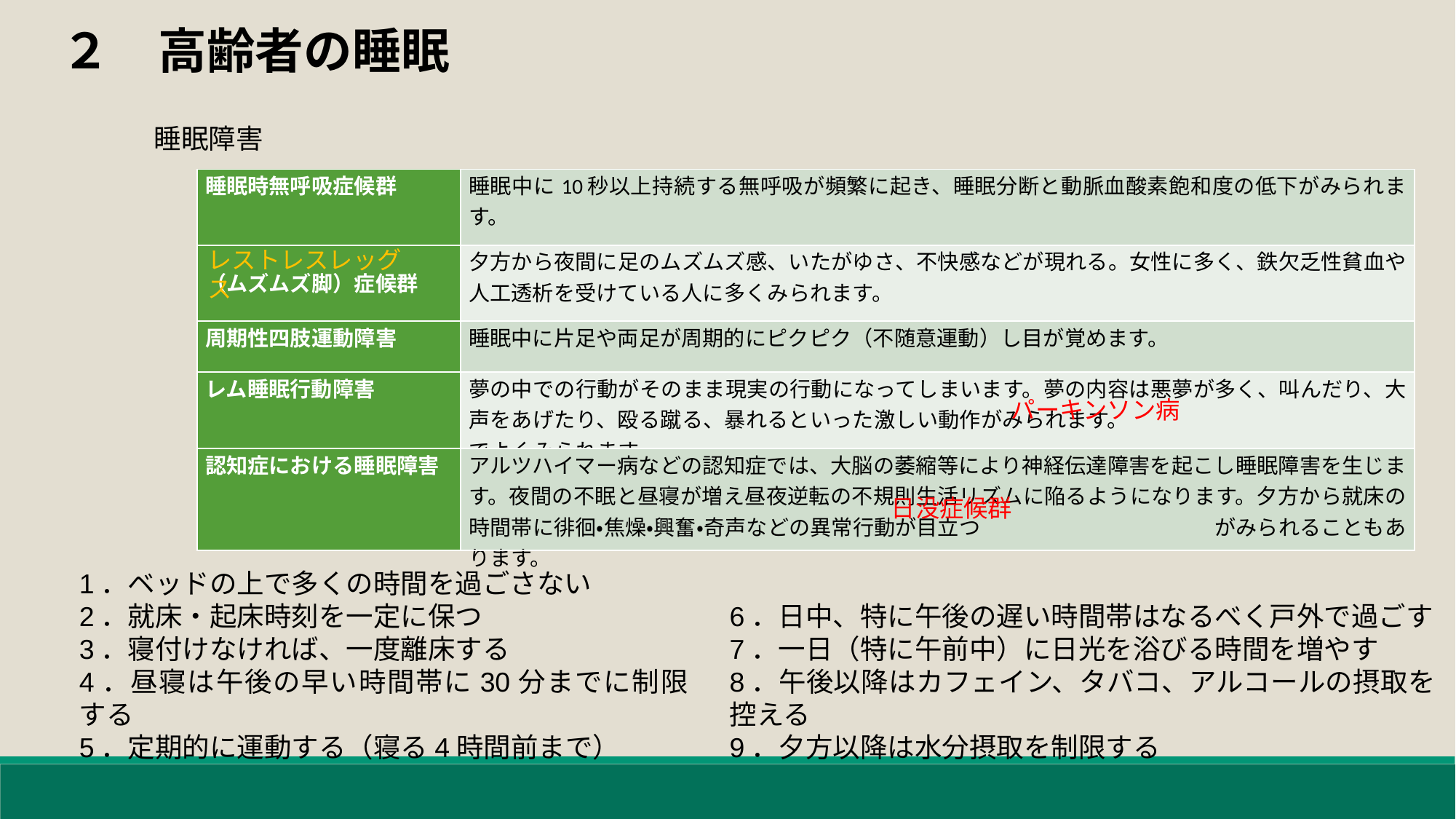

２　高齢者の睡眠
睡眠障害
| 睡眠時無呼吸症候群 | 睡眠中に10秒以上持続する無呼吸が頻繁に起き、睡眠分断と動脈血酸素飽和度の低下がみられます。 |
| --- | --- |
| （ムズムズ脚）症候群 | 夕方から夜間に足のムズムズ感、いたがゆさ、不快感などが現れる。女性に多く、鉄欠乏性貧血や人工透析を受けている人に多くみられます。 |
| 周期性四肢運動障害 | 睡眠中に片足や両足が周期的にピクピク（不随意運動）し目が覚めます。 |
| レム睡眠行動障害 | 夢の中での行動がそのまま現実の行動になってしまいます。夢の内容は悪夢が多く、叫んだり、大声をあげたり、殴る蹴る、暴れるといった激しい動作がみられます。　　　　　　　　　　　　　でよくみられます。 |
| 認知症における睡眠障害 | アルツハイマー病などの認知症では、大脳の萎縮等により神経伝達障害を起こし睡眠障害を生じます。夜間の不眠と昼寝が増え昼夜逆転の不規則生活リズムに陥るようになります。夕方から就床の時間帯に徘徊・焦燥・興奮・奇声などの異常行動が目立つ　　　　　　　　　　　がみられることもあります。 |
レストレスレッグス
パーキンソン病
日没症候群
1．ベッドの上で多くの時間を過ごさない
2．就床・起床時刻を一定に保つ
3．寝付けなければ、一度離床する
4．昼寝は午後の早い時間帯に30分までに制限する
5．定期的に運動する（寝る4時間前まで）
6．日中、特に午後の遅い時間帯はなるべく戸外で過ごす
7．一日（特に午前中）に日光を浴びる時間を増やす
8．午後以降はカフェイン、タバコ、アルコールの摂取を控える
9．夕方以降は水分摂取を制限する